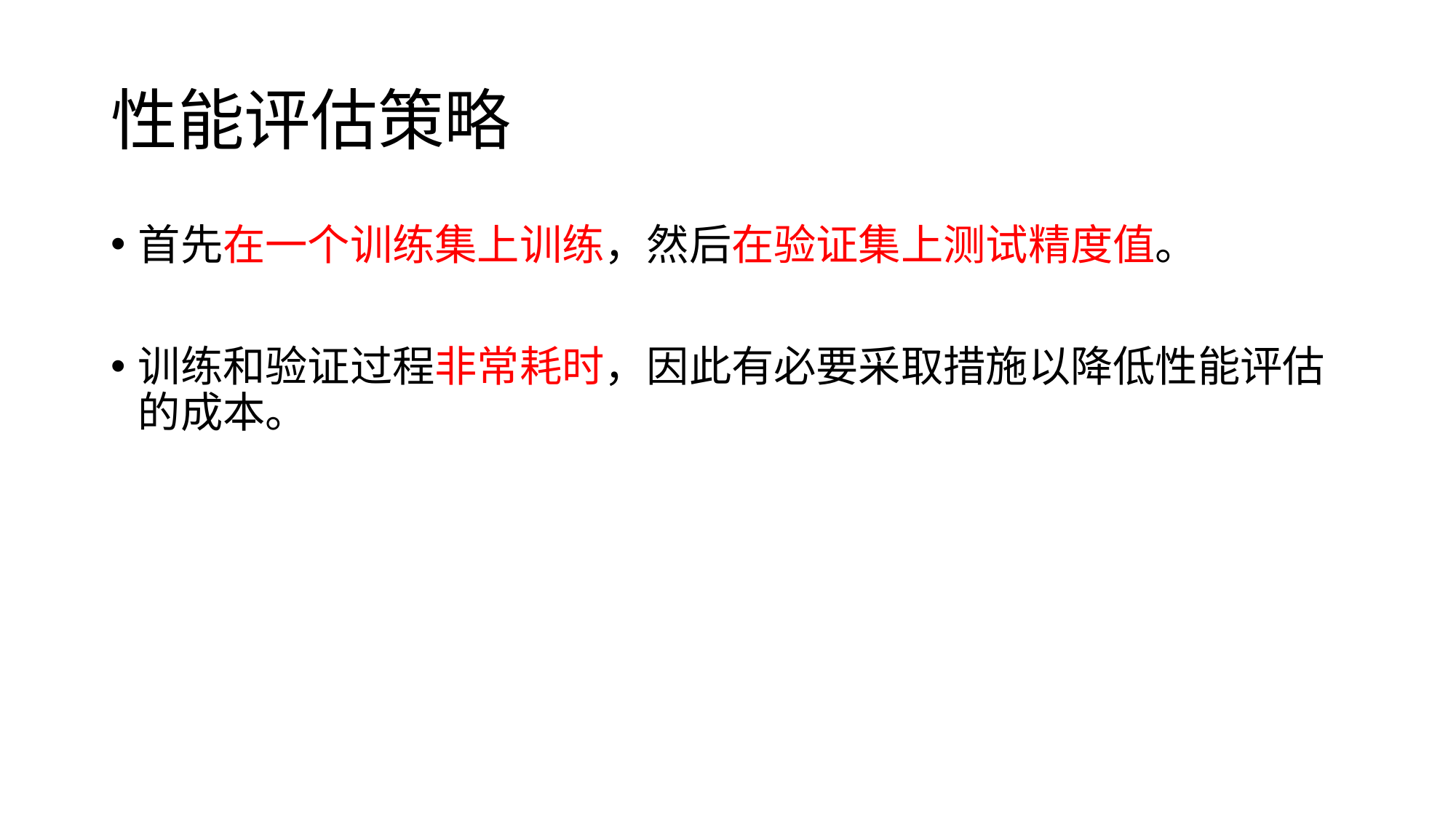

# 性能评估策略
首先在一个训练集上训练，然后在验证集上测试精度值。

训练和验证过程非常耗时，因此有必要采取措施以降低性能评估的成本。